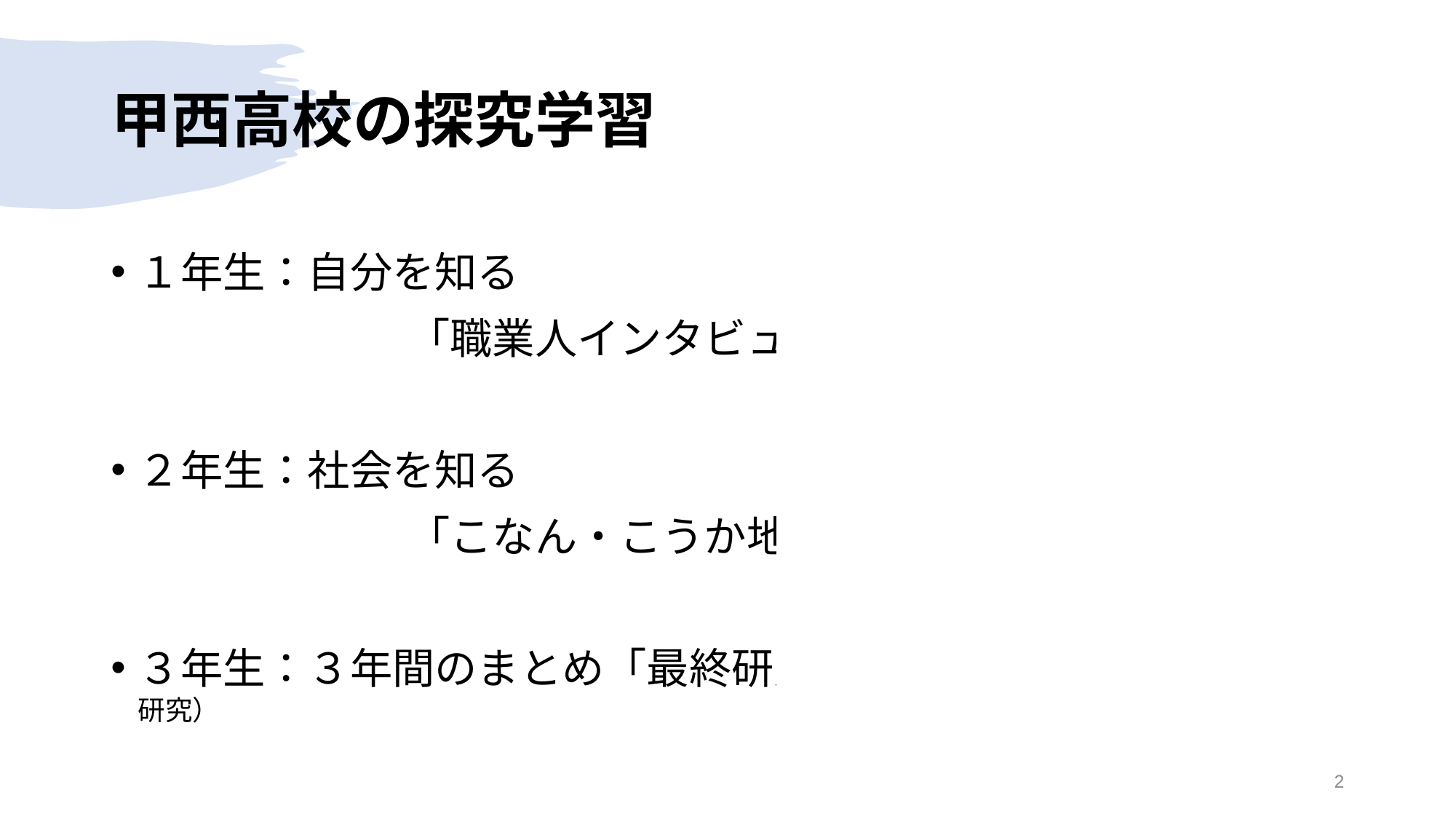

# 甲西高校の探究学習
１年生
自分
（職業人インタビュー）
２年生
社会
（こなん・こうか地域ゼミ）
１年生：自分を知る
　　　　　　　「職業人インタビュー」

２年生：社会を知る
　　　　　　　「こなん・こうか地域ゼミ」

３年生：３年間のまとめ「最終研究」　　　　　　　３年生（最終研究）

2